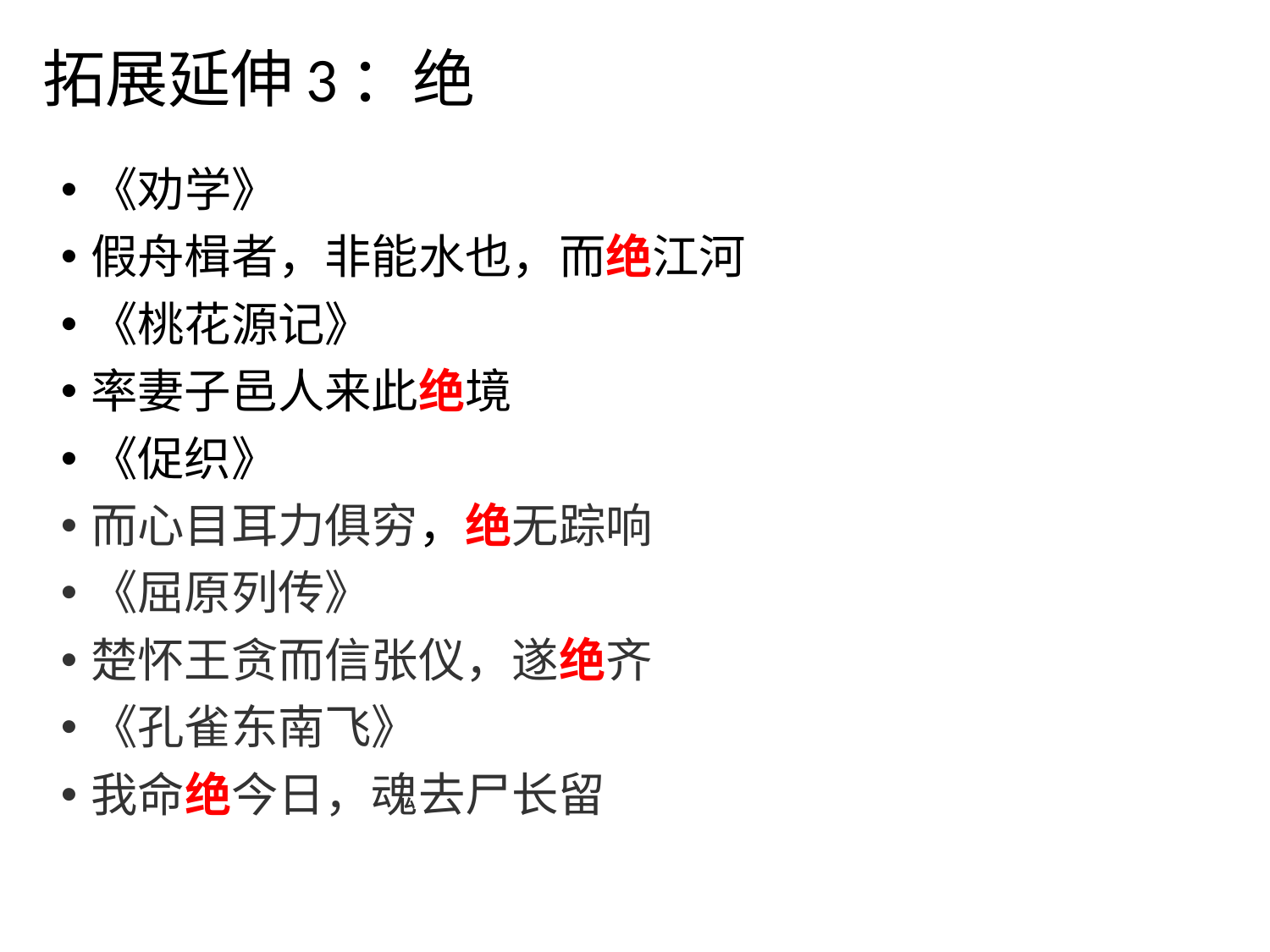

# 拓展延伸3：绝
《劝学》
假舟楫者，非能水也，而绝江河
《桃花源记》
率妻子邑人来此绝境
《促织》
而心目耳力俱穷，绝无踪响
《屈原列传》
楚怀王贪而信张仪，遂绝齐
《孔雀东南飞》
我命绝今日，魂去尸长留